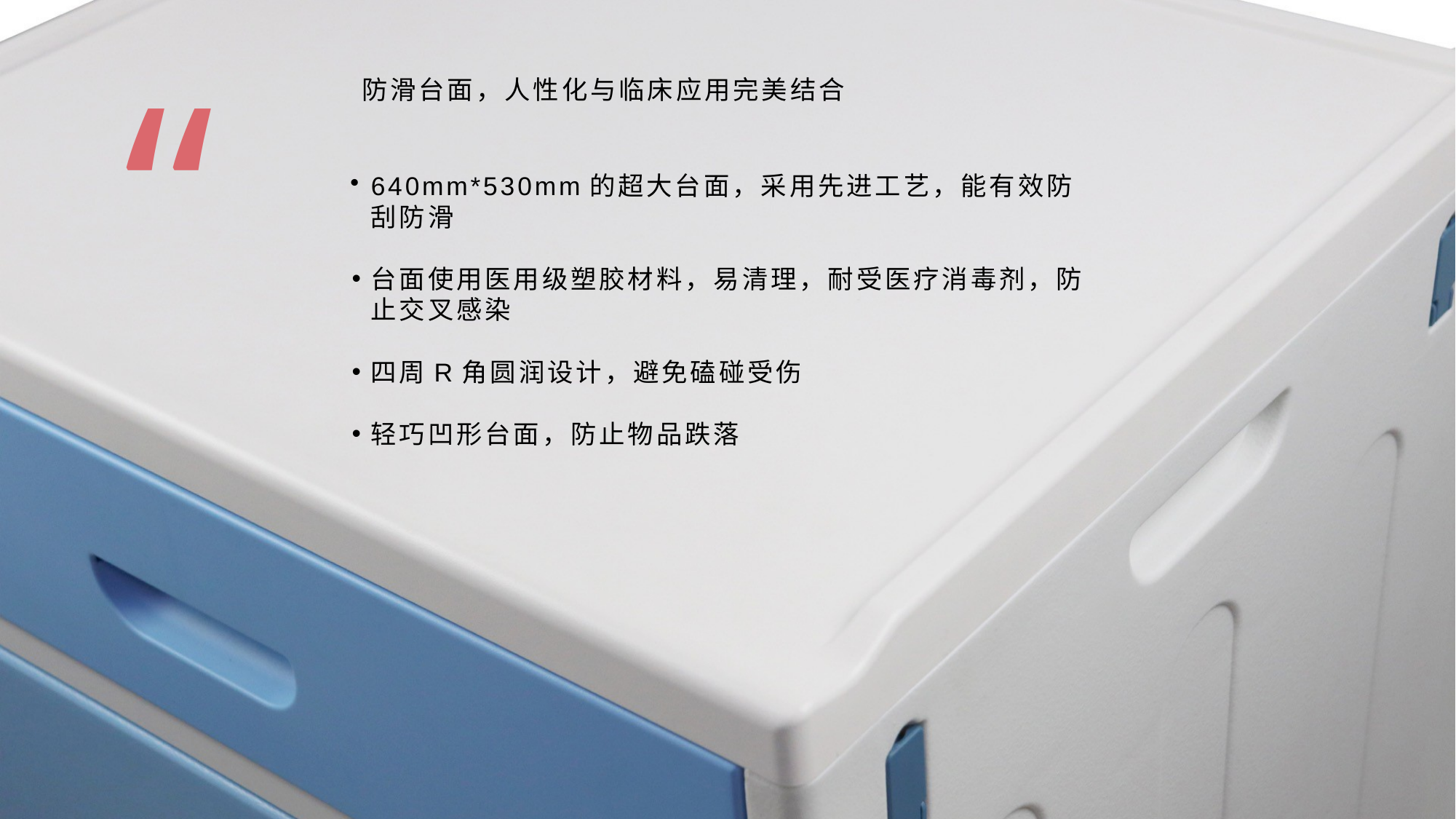

“
# 防滑台面，人性化与临床应用完美结合
640mm*530mm的超大台面，采用先进工艺，能有效防刮防滑

台面使用医用级塑胶材料，易清理，耐受医疗消毒剂，防止交叉感染

四周R角圆润设计，避免磕碰受伤

轻巧凹形台面，防止物品跌落